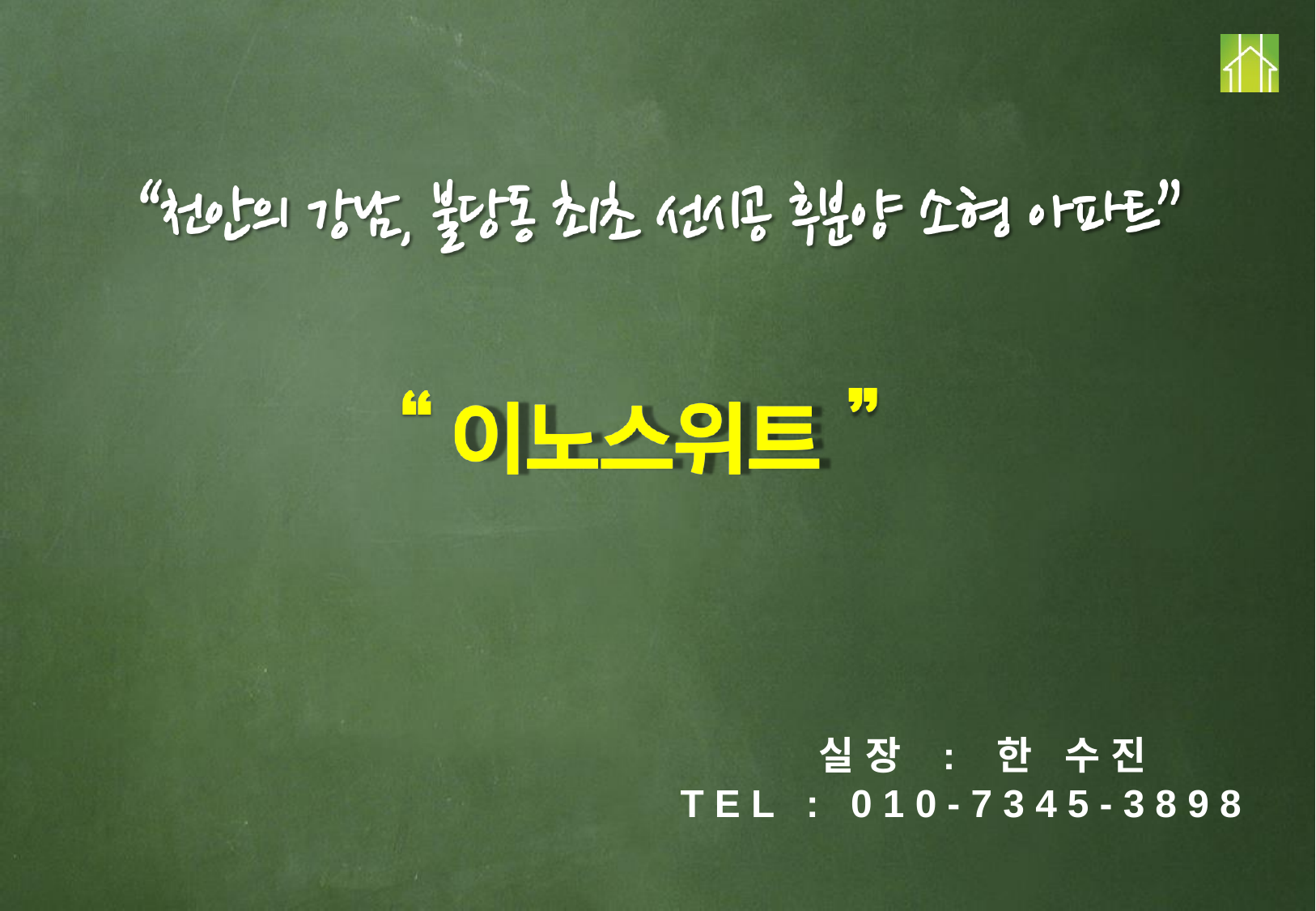

#

      실장 : 한 수진
TEL : 010-7345-3898